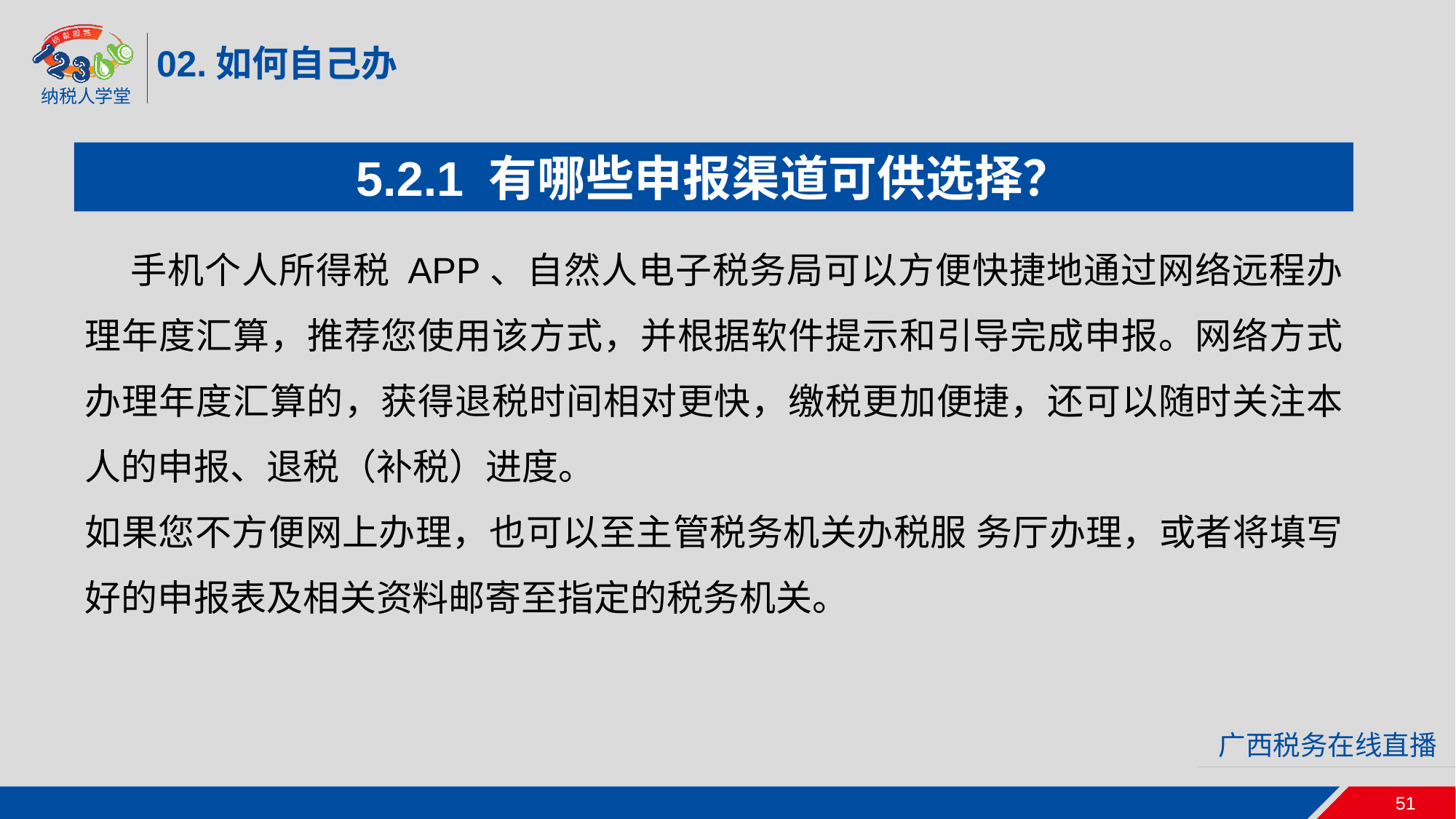

02.如何自己办
5.2.1 有哪些申报渠道可供选择？
    手机个人所得税 APP、自然人电子税务局可以方便快捷地通过网络远程办理年度汇算，推荐您使用该方式，并根据软件提示和引导完成申报。网络方式办理年度汇算的，获得退税时间相对更快，缴税更加便捷，还可以随时关注本人的申报、退税（补税）进度。
如果您不方便网上办理，也可以至主管税务机关办税服 务厅办理，或者将填写好的申报表及相关资料邮寄至指定的税务机关。